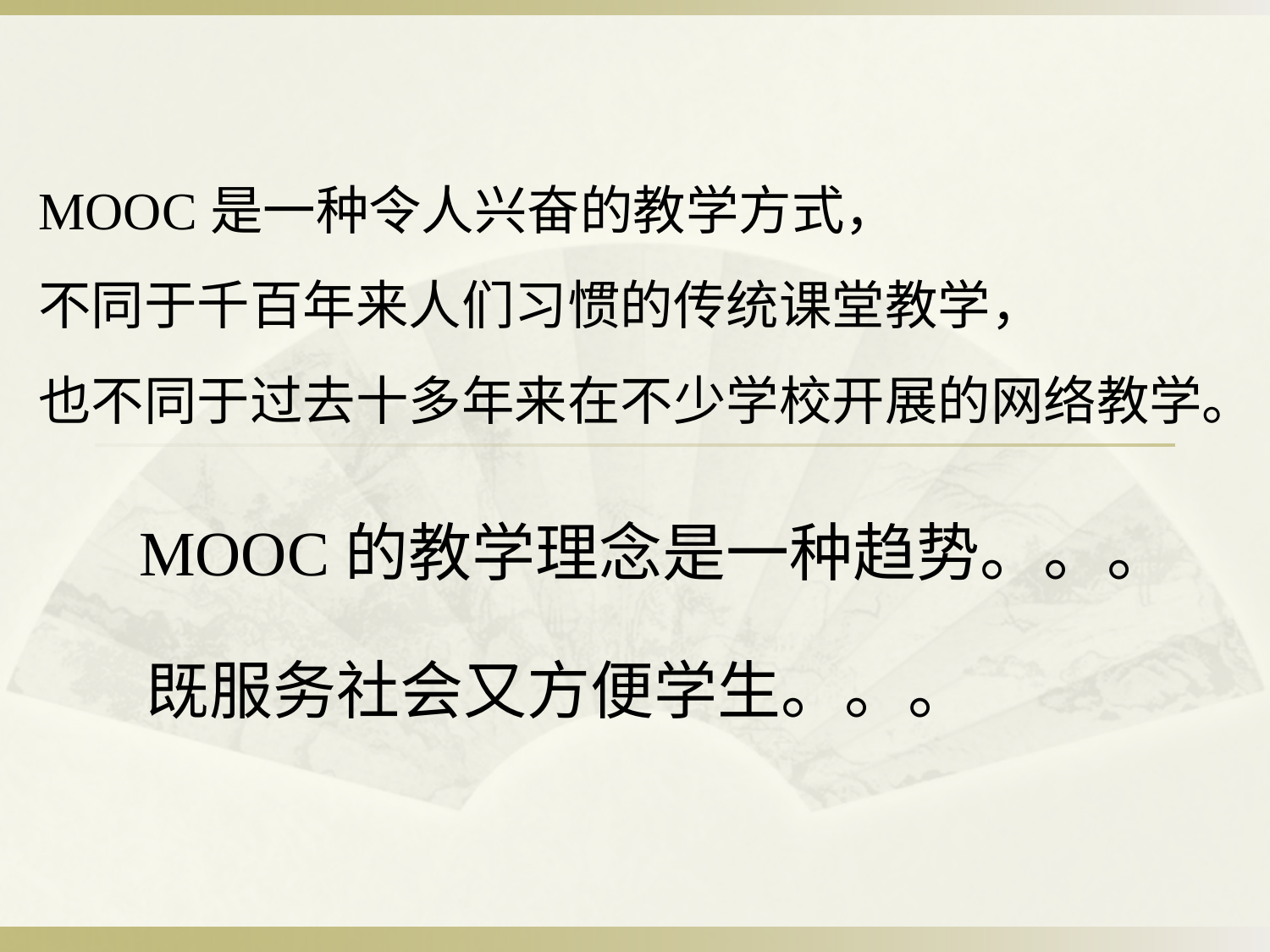

MOOC是一种令人兴奋的教学方式，
不同于千百年来人们习惯的传统课堂教学，
也不同于过去十多年来在不少学校开展的网络教学。
MOOC的教学理念是一种趋势。。。
既服务社会又方便学生。。。